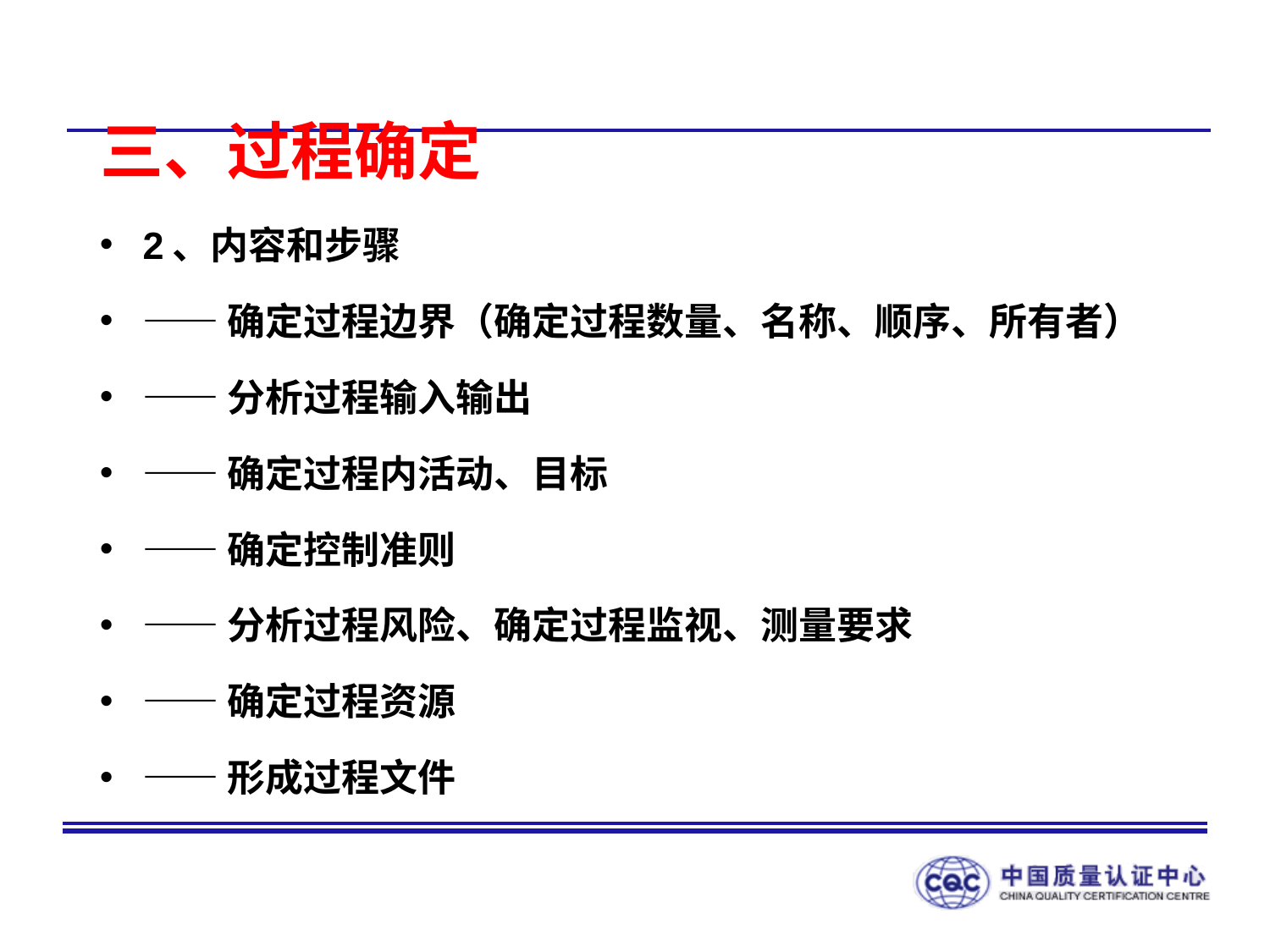

# 三、过程确定
2、内容和步骤
——确定过程边界（确定过程数量、名称、顺序、所有者）
——分析过程输入输出
——确定过程内活动、目标
——确定控制准则
——分析过程风险、确定过程监视、测量要求
——确定过程资源
——形成过程文件